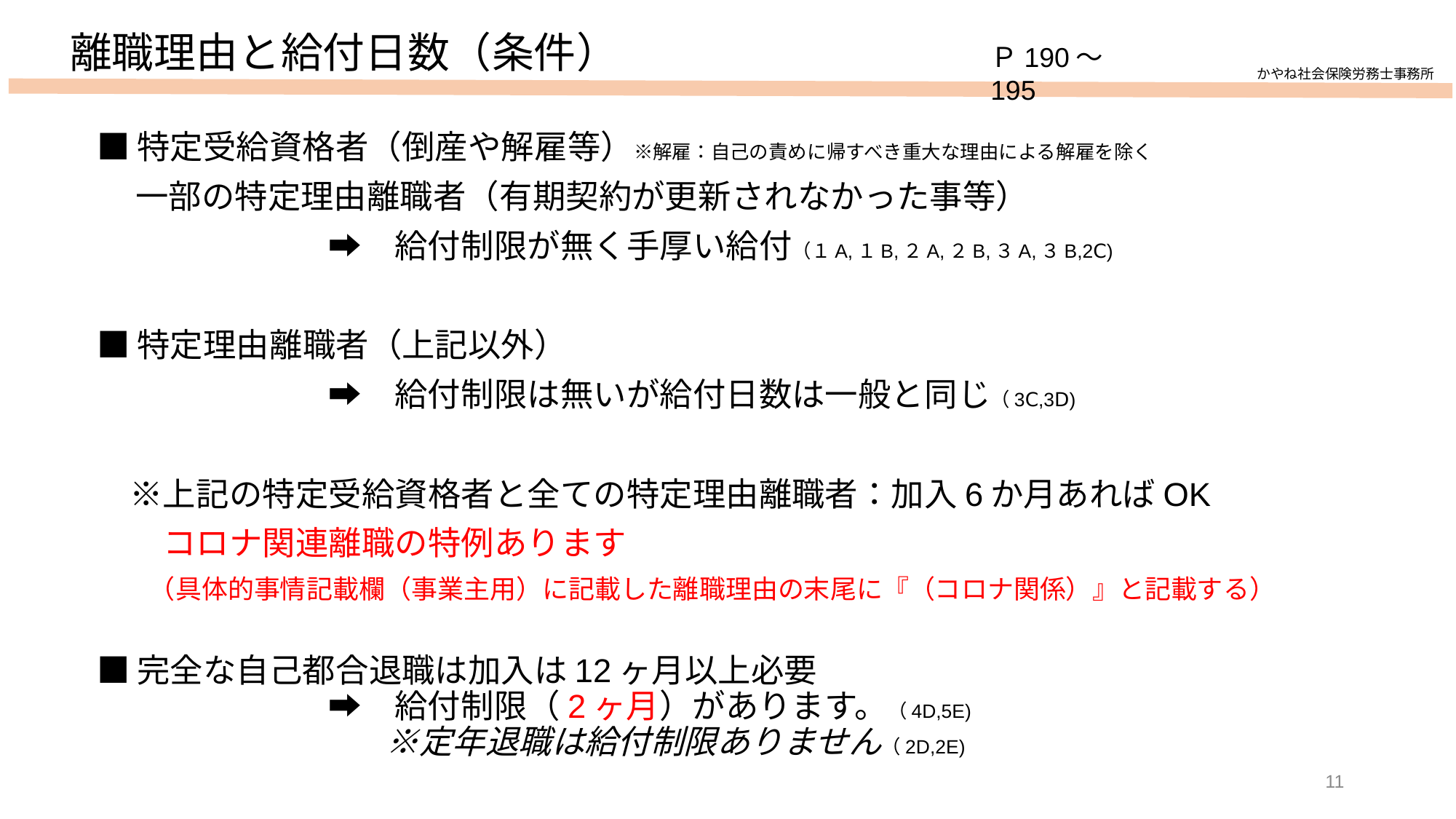

# 離職理由と給付日数（条件）
Ｐ190～195
かやね社会保険労務士事務所
■特定受給資格者（倒産や解雇等）※解雇：自己の責めに帰すべき重大な理由による解雇を除く
　　一部の特定理由離職者（有期契約が更新されなかった事等）
　　　　　　　➡　給付制限が無く手厚い給付（１A,１B,２A,２B,３A,３B,2Ⅽ)

■特定理由離職者（上記以外）
　　　　　　　➡　給付制限は無いが給付日数は一般と同じ（3Ⅽ,3Ⅾ)

　※上記の特定受給資格者と全ての特定理由離職者：加入6か月あればOK
　　コロナ関連離職の特例あります
　　（具体的事情記載欄（事業主⽤）に記載した離職理由の末尾に『（コロナ関係）』と記載する）
■完全な自己都合退職は加入は12ヶ月以上必要
　　　　　　　➡　給付制限（2ヶ月）があります。（4D,5E)　　　　　　　　
　　　　　　　　　　　　　　　※定年退職は給付制限ありません（2D,2E)

11